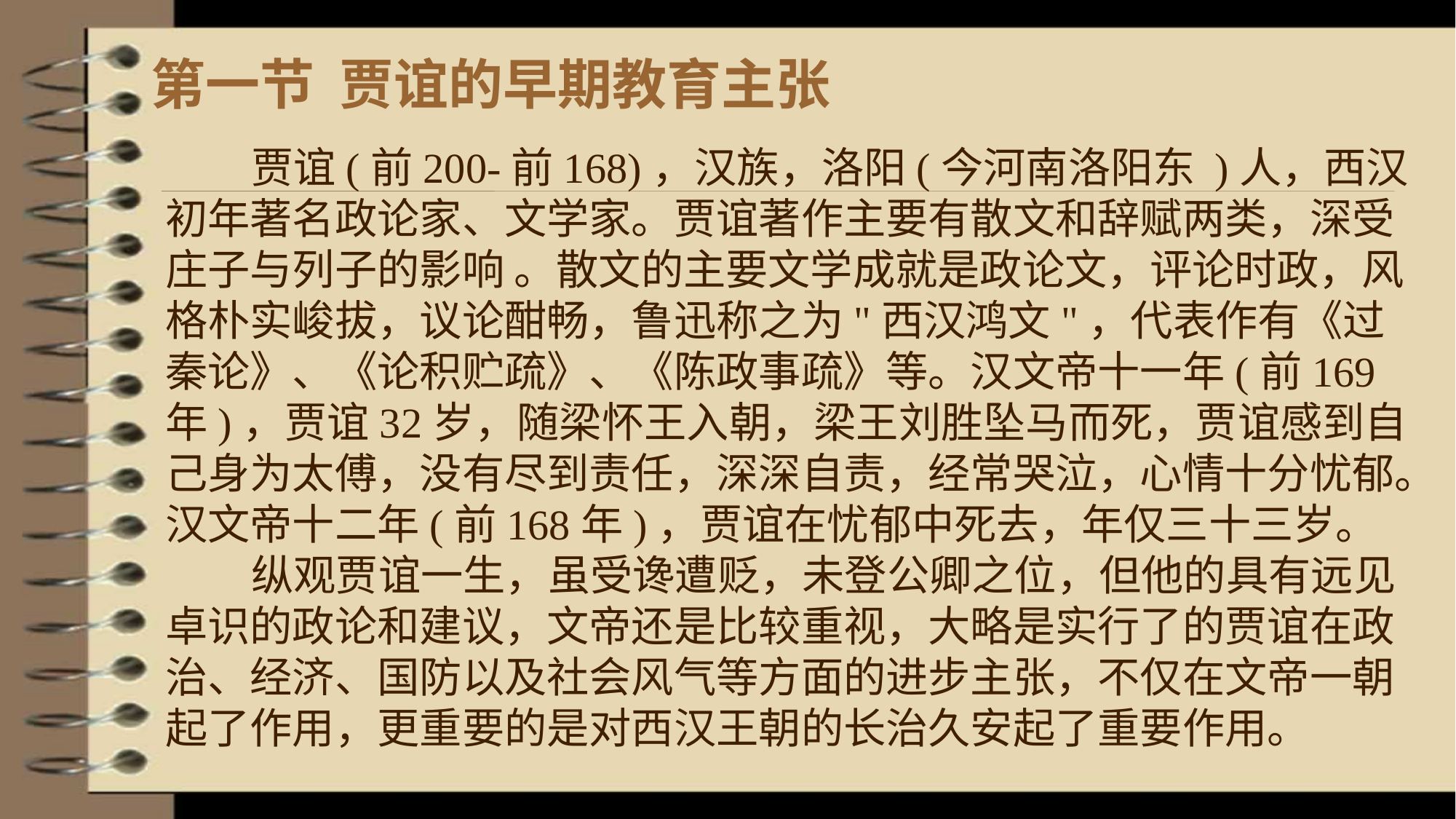

# 第一节  贾谊的早期教育主张
        贾谊(前200-前168)，汉族，洛阳(今河南洛阳东 )人，西汉初年著名政论家、文学家。贾谊著作主要有散文和辞赋两类，深受庄子与列子的影响 。散文的主要文学成就是政论文，评论时政，风格朴实峻拔，议论酣畅，鲁迅称之为"西汉鸿文"，代表作有《过秦论》、《论积贮疏》、《陈政事疏》等。汉文帝十一年(前169 年)，贾谊32岁，随梁怀王入朝，梁王刘胜坠马而死，贾谊感到自己身为太傅，没有尽到责任，深深自责，经常哭泣，心情十分忧郁。汉文帝十二年(前168年)，贾谊在忧郁中死去，年仅三十三岁。
        纵观贾谊一生，虽受谗遭贬，未登公卿之位，但他的具有远见卓识的政论和建议，文帝还是比较重视，大略是实行了的贾谊在政治、经济、国防以及社会风气等方面的进步主张，不仅在文帝一朝起了作用，更重要的是对西汉王朝的长治久安起了重要作用。